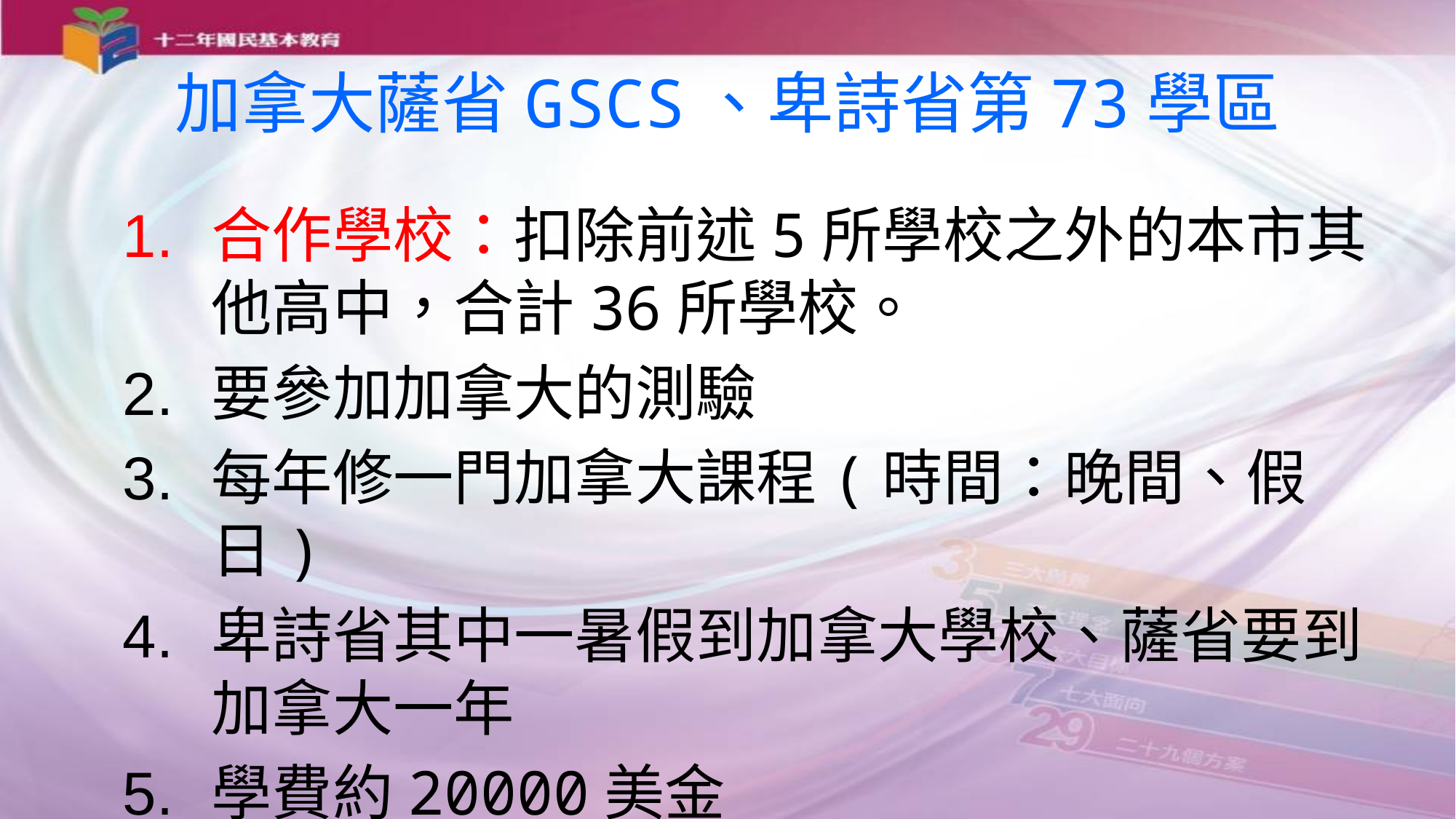

# 加拿大薩省GSCS、卑詩省第73學區
合作學校：扣除前述5所學校之外的本市其他高中，合計36所學校。
要參加加拿大的測驗
每年修一門加拿大課程(時間：晚間、假日)
卑詩省其中一暑假到加拿大學校、薩省要到加拿大一年
學費約20000美金